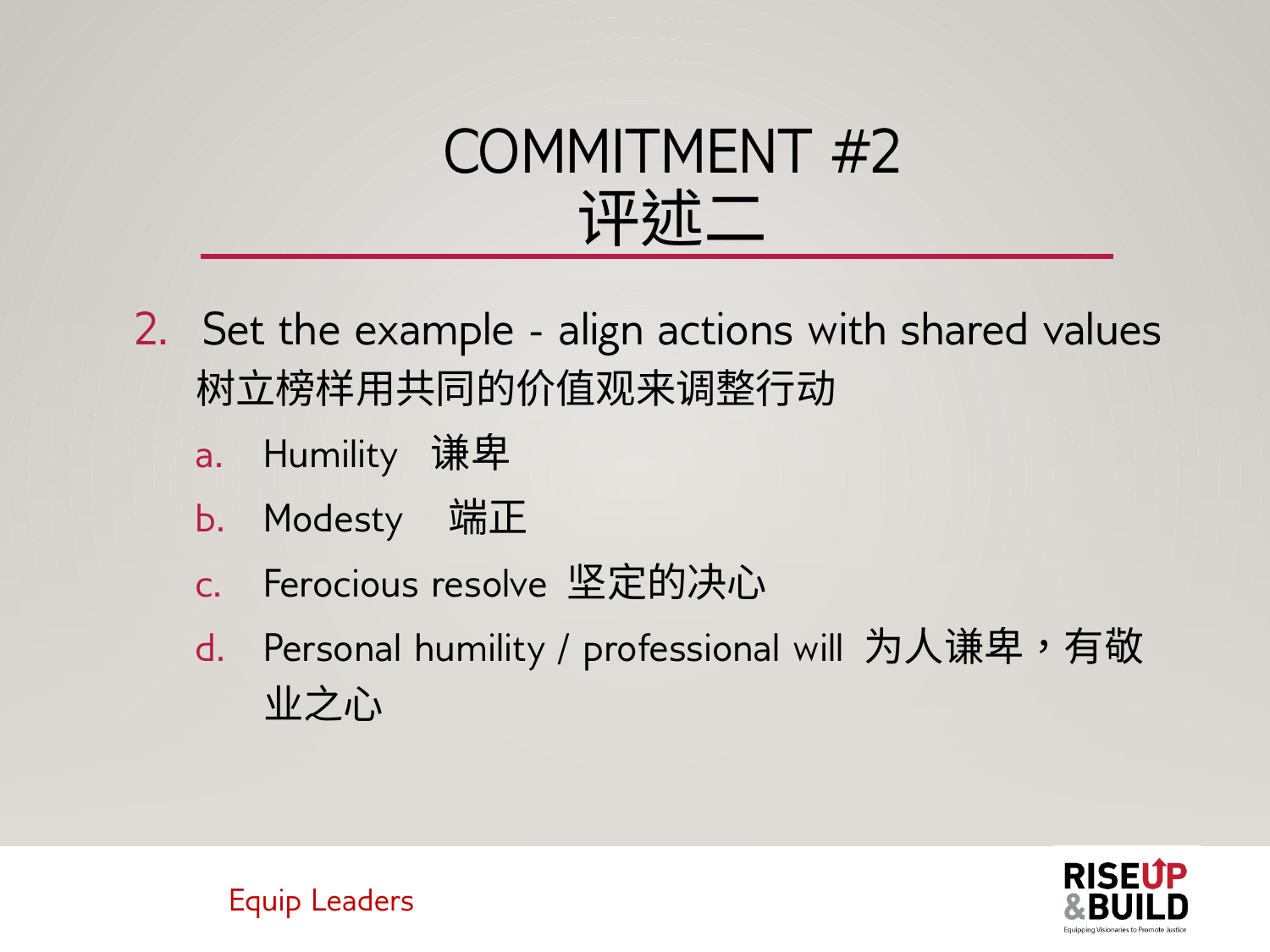

# COMMITMENT #2 评述二
Set the example - align actions with shared values
      树立榜样用共同的价值观来调整行动
Humility  谦卑
Modesty   端正
Ferocious resolve 坚定的决心
Personal humility / professional will 为人谦卑，有敬业之心
Equip Leaders